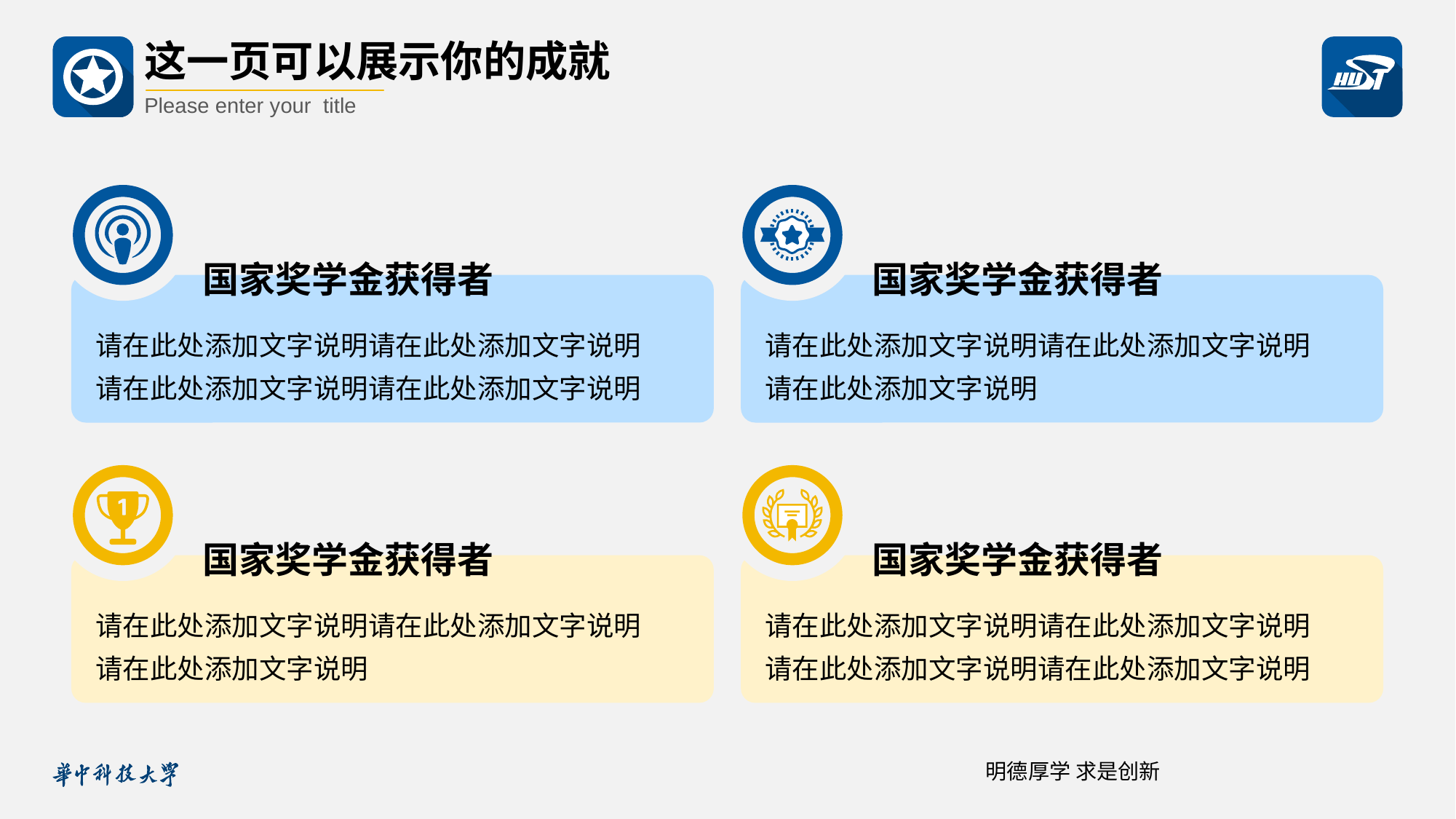

这一页可以展示你的成就
Please enter your  title
国家奖学金获得者
国家奖学金获得者
请在此处添加文字说明请在此处添加文字说明
请在此处添加文字说明请在此处添加文字说明
请在此处添加文字说明请在此处添加文字说明
请在此处添加文字说明
国家奖学金获得者
国家奖学金获得者
请在此处添加文字说明请在此处添加文字说明
请在此处添加文字说明
请在此处添加文字说明请在此处添加文字说明
请在此处添加文字说明请在此处添加文字说明